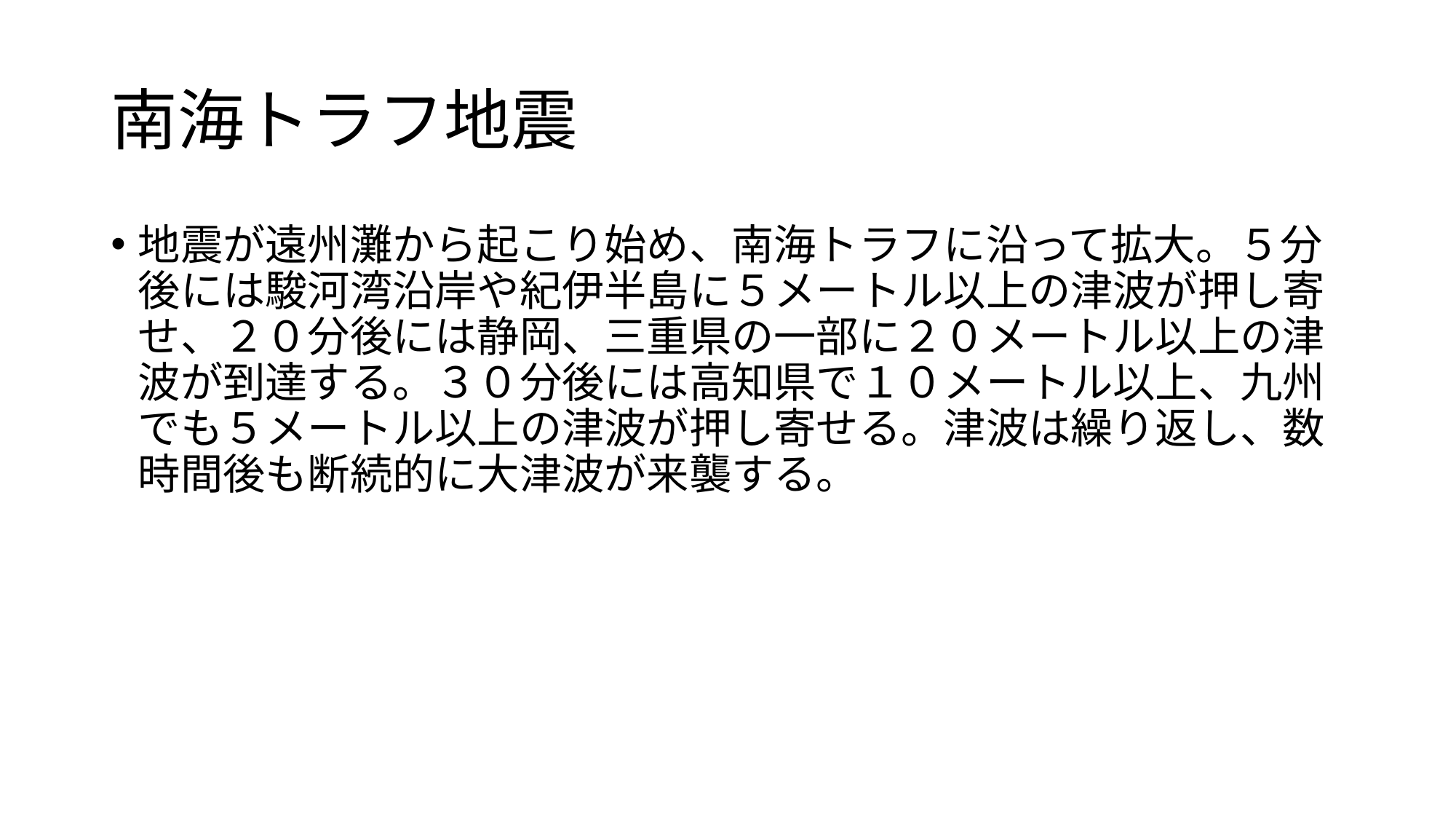

# 南海トラフ地震
地震が遠州灘から起こり始め、南海トラフに沿って拡大。５分後には駿河湾沿岸や紀伊半島に５メートル以上の津波が押し寄せ、２０分後には静岡、三重県の一部に２０メートル以上の津波が到達する。３０分後には高知県で１０メートル以上、九州でも５メートル以上の津波が押し寄せる。津波は繰り返し、数時間後も断続的に大津波が来襲する。